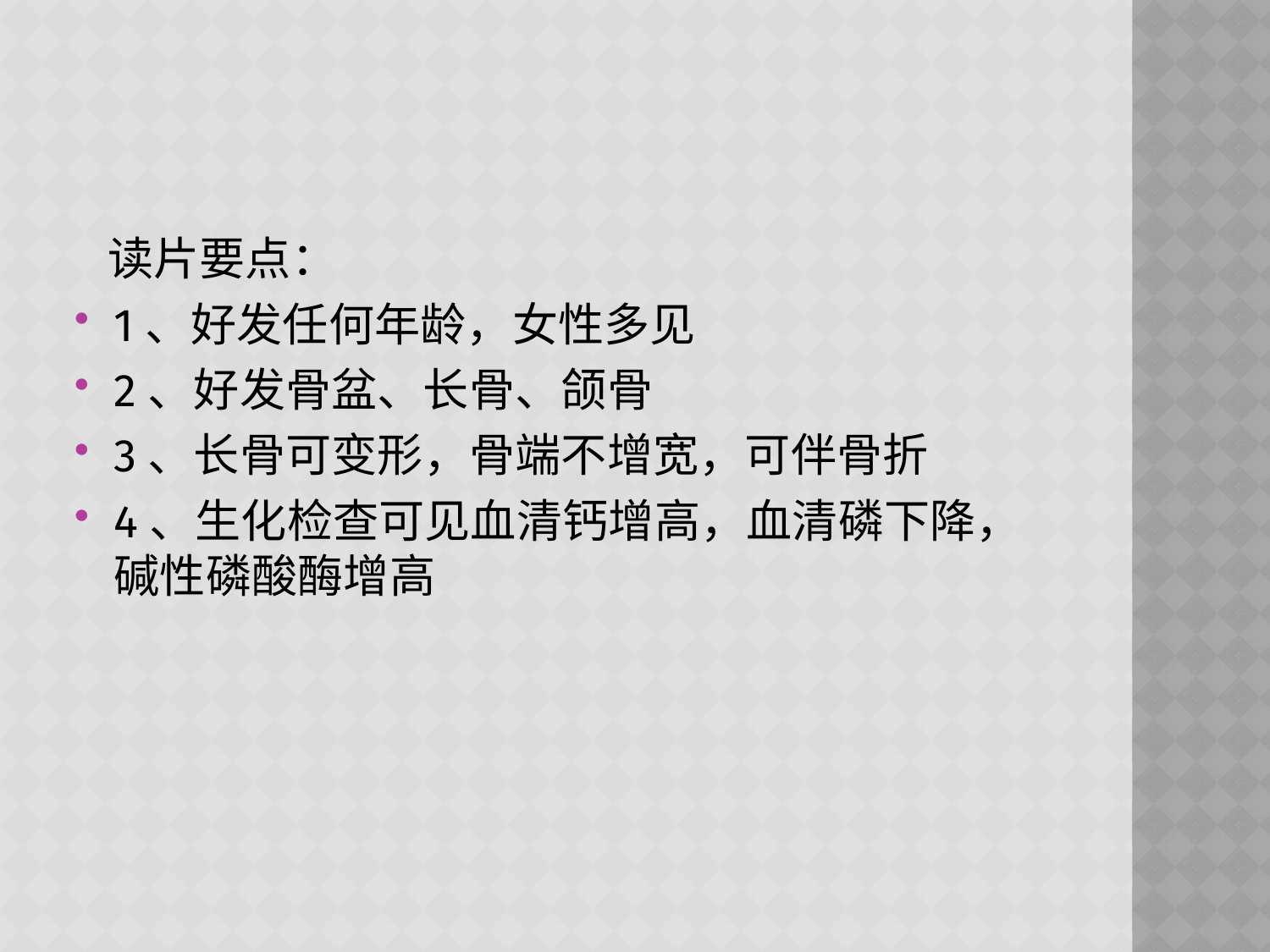

#
  读片要点：
1、好发任何年龄，女性多见
2、好发骨盆、长骨、颌骨
3、长骨可变形，骨端不增宽，可伴骨折
4、生化检查可见血清钙增高，血清磷下降，碱性磷酸酶增高